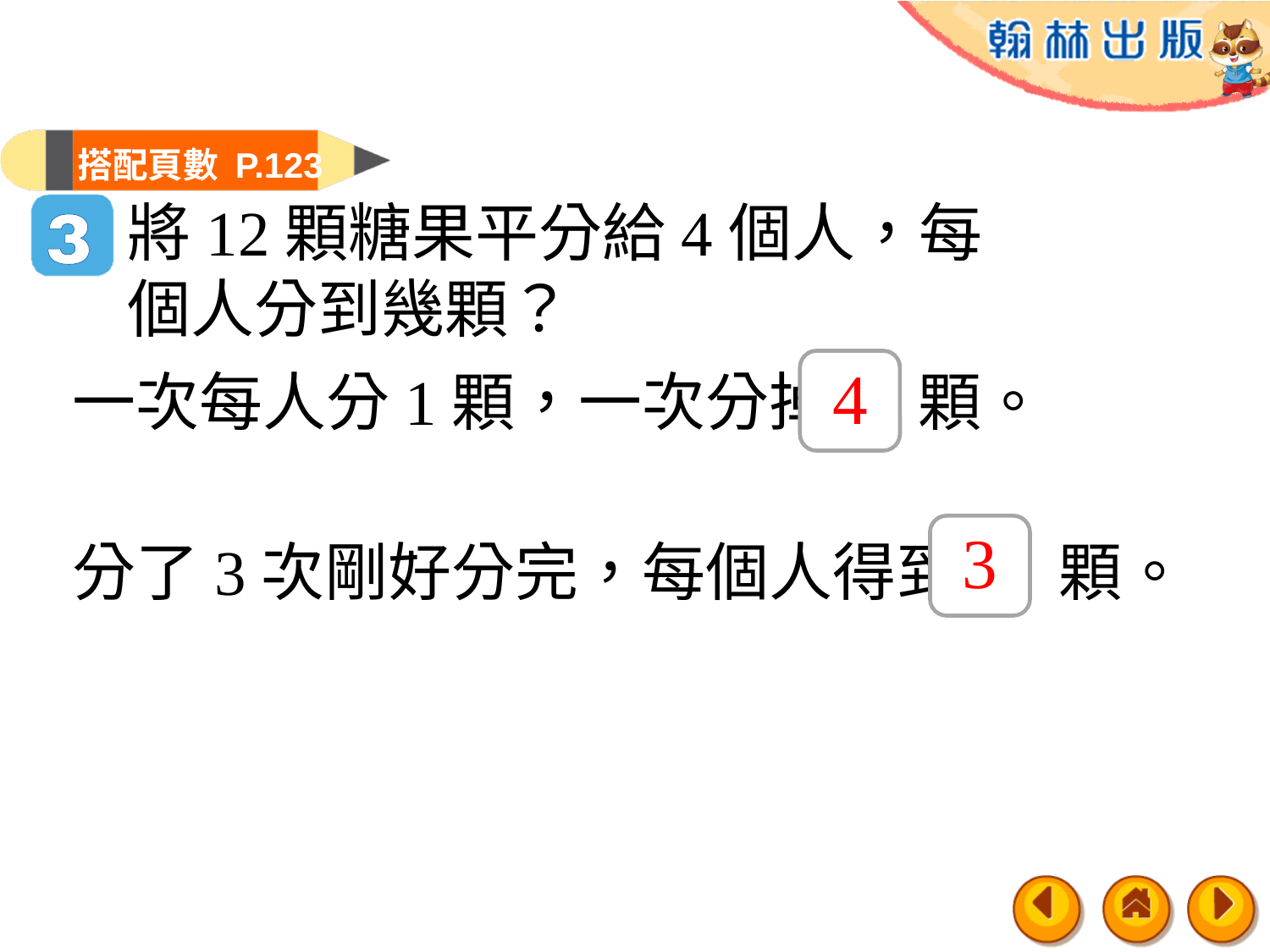

搭配頁數 P.123
將12顆糖果平分給4個人，每
個人分到幾顆？
3
4

一次每人分1顆，一次分掉      顆。
3

分了3次剛好分完，每個人得到       顆。